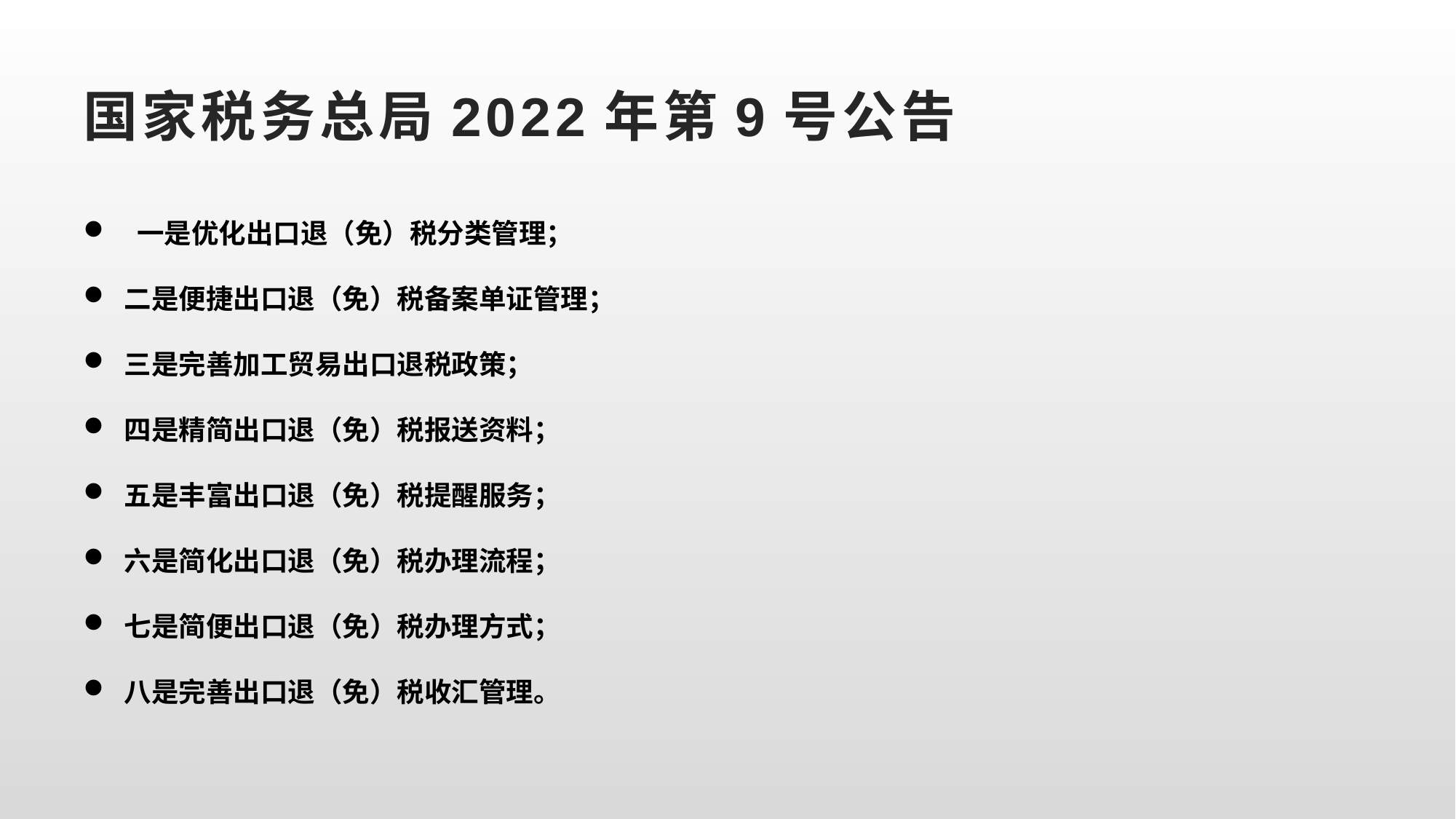

# 国家税务总局2022年第9号公告
 一是优化出口退（免）税分类管理；
二是便捷出口退（免）税备案单证管理；
三是完善加工贸易出口退税政策；
四是精简出口退（免）税报送资料；
五是丰富出口退（免）税提醒服务；
六是简化出口退（免）税办理流程；
七是简便出口退（免）税办理方式；
八是完善出口退（免）税收汇管理。